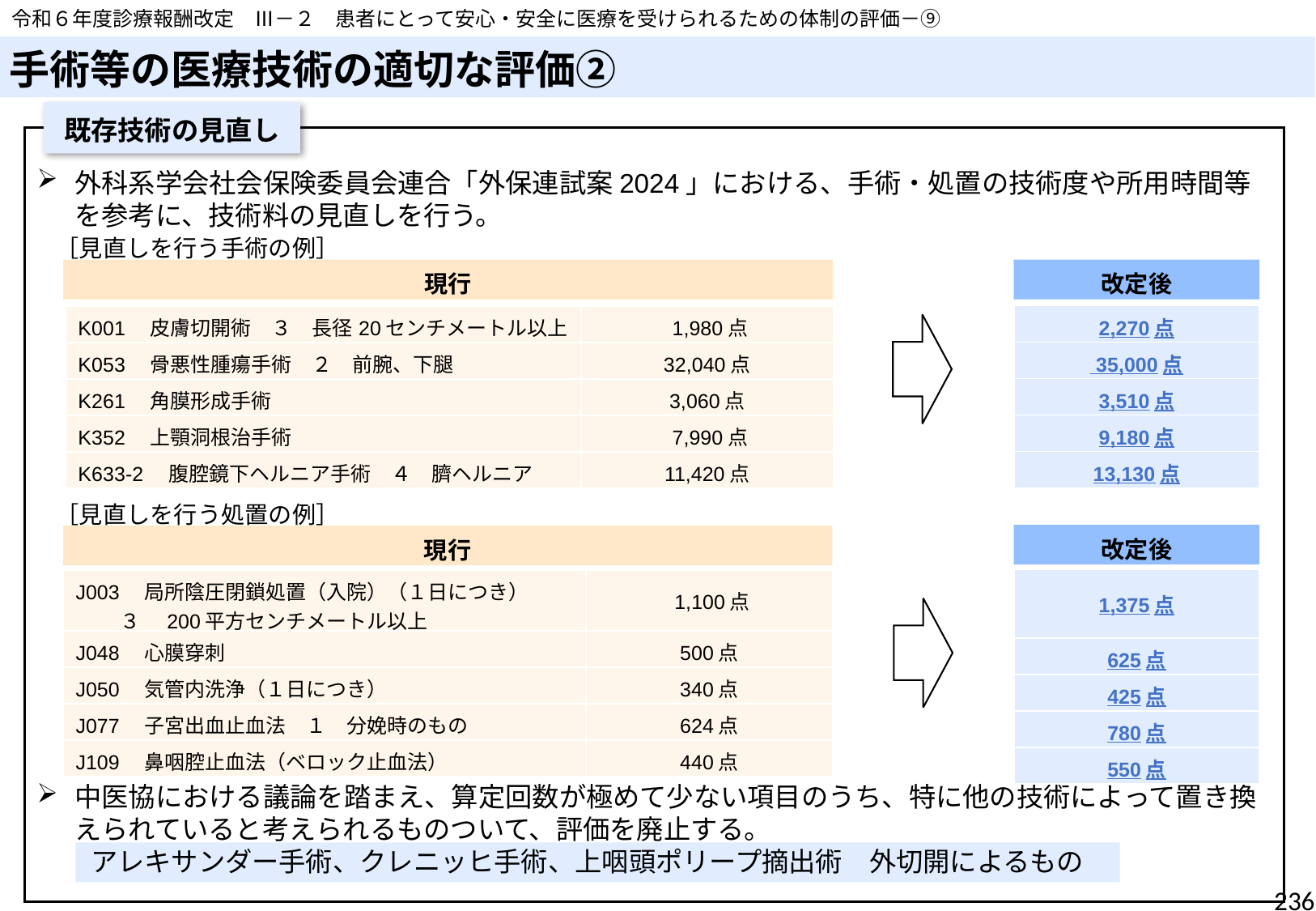

令和６年度診療報酬改定　Ⅲ－２　患者にとって安心・安全に医療を受けられるための体制の評価－⑨
# 手術等の医療技術の適切な評価②
既存技術の見直し

外科系学会社会保険委員会連合「外保連試案2024」における、手術・処置の技術度や所用時間等を参考に、技術料の見直しを行う。

中医協における議論を踏まえ、算定回数が極めて少ない項目のうち、特に他の技術によって置き換えられていると考えられるものついて、評価を廃止する。
　　アレキサンダー手術、クレニッヒ手術、上咽頭ポリープ摘出術　外切開によるもの
［見直しを行う手術の例］
現行
改定後
| 2,270点 |
| --- |
| 35,000点 |
| 3,510点 |
| 9,180点 |
| 13,130点 |
| K001　皮膚切開術　３　長径20センチメートル以上 | 1,980点 |
| --- | --- |
| K053　骨悪性腫瘍手術　２　前腕、下腿 | 32,040点 |
| K261　角膜形成手術 | 3,060点 |
| K352　上顎洞根治手術 | 7,990点 |
| K633-2　腹腔鏡下ヘルニア手術　４　臍ヘルニア | 11,420点 |

［見直しを行う処置の例］
改定後
現行
| 1,375点 |
| --- |
| 625点 |
| 425点 |
| 780点 |
| 550点 |
| J003　局所陰圧閉鎖処置（入院）（１日につき） 　　 ３　200平方センチメートル以上 | 1,100点 |
| --- | --- |
| J048　心膜穿刺 | 500点 |
| J050　気管内洗浄（１日につき） | 340点 |
| J077　子宮出血止血法　１　分娩時のもの | 624点 |
| J109　鼻咽腔止血法（ベロック止血法） | 440点 |

236